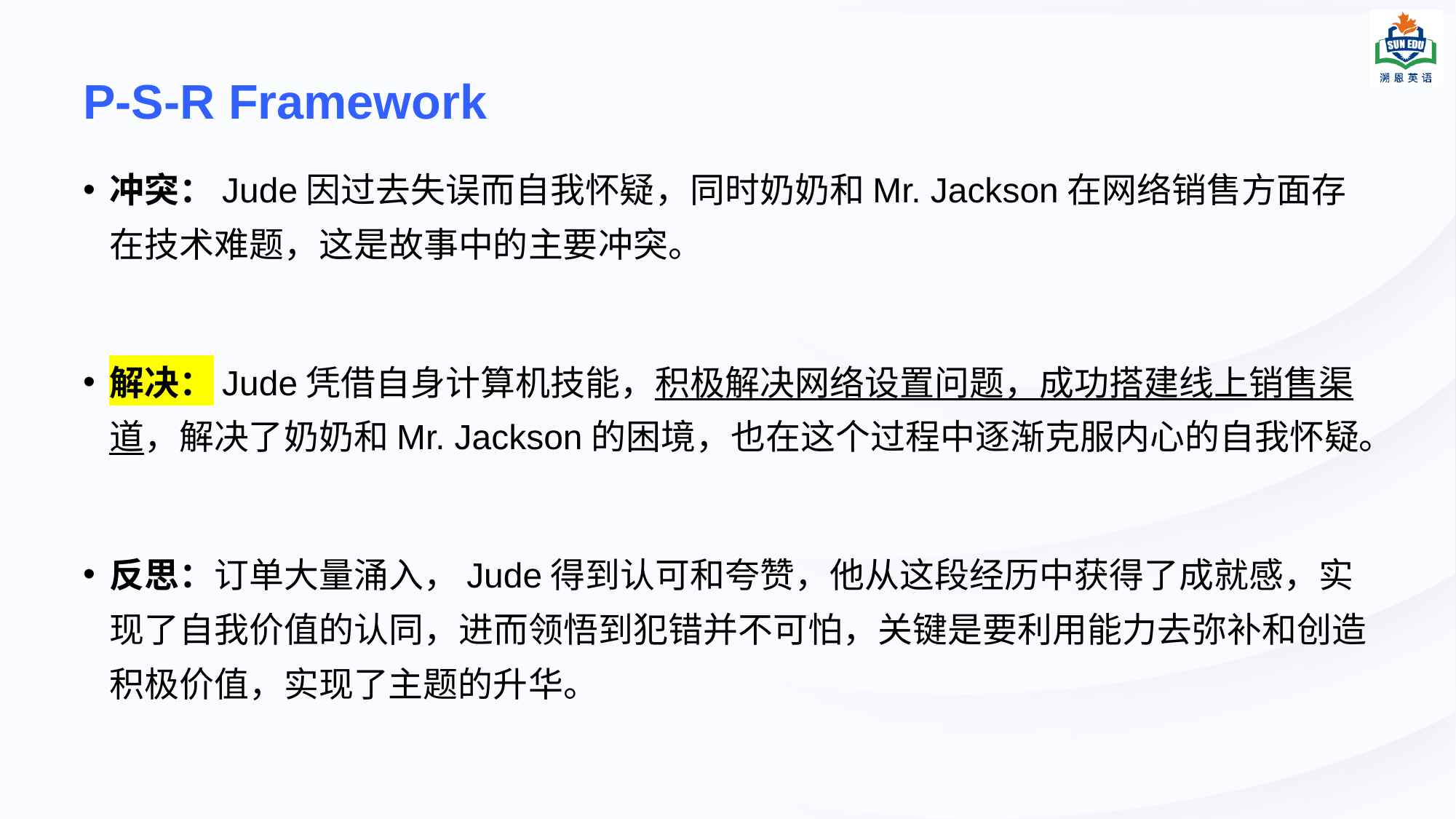

# P-S-R Framework
冲突：Jude因过去失误而自我怀疑，同时奶奶和Mr. Jackson在网络销售方面存在技术难题，这是故事中的主要冲突。

解决：Jude凭借自身计算机技能，积极解决网络设置问题，成功搭建线上销售渠道，解决了奶奶和Mr. Jackson的困境，也在这个过程中逐渐克服内心的自我怀疑。

反思：订单大量涌入，Jude得到认可和夸赞，他从这段经历中获得了成就感，实现了自我价值的认同，进而领悟到犯错并不可怕，关键是要利用能力去弥补和创造积极价值，实现了主题的升华。